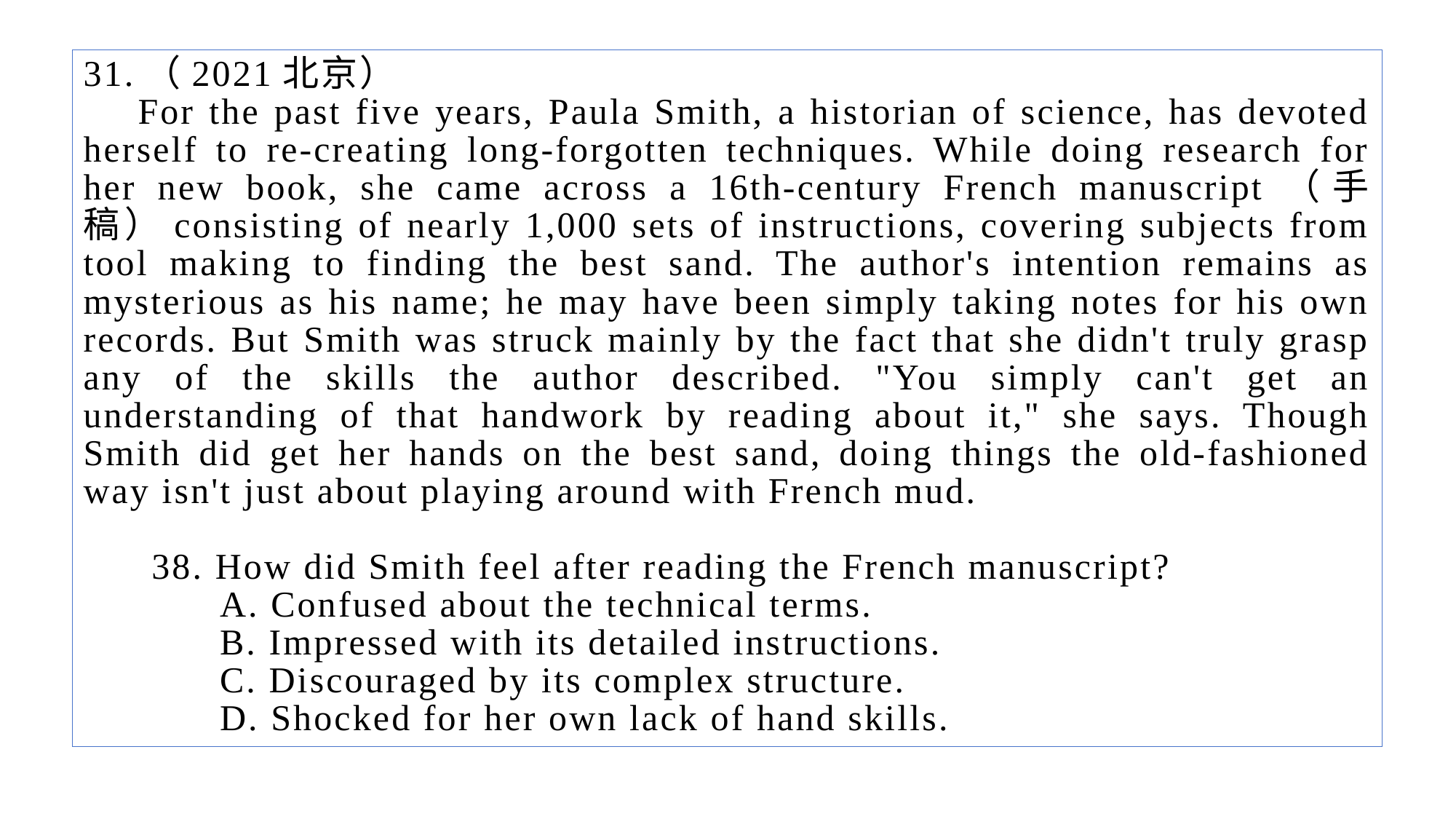

31.（2021北京）
For the past five years, Paula Smith, a historian of science, has devoted herself to re-creating long-forgotten techniques. While doing research for her new book, she came across a 16th-century French manuscript（手稿）consisting of nearly 1,000 sets of instructions, covering subjects from tool making to finding the best sand. The author's intention remains as mysterious as his name; he may have been simply taking notes for his own records. But Smith was struck mainly by the fact that she didn't truly grasp any of the skills the author described. "You simply can't get an understanding of that handwork by reading about it," she says. Though Smith did get her hands on the best sand, doing things the old-fashioned way isn't just about playing around with French mud.

      38. How did Smith feel after reading the French manuscript?
            A. Confused about the technical terms.
            B. Impressed with its detailed instructions.
            C. Discouraged by its complex structure.
            D. Shocked for her own lack of hand skills.